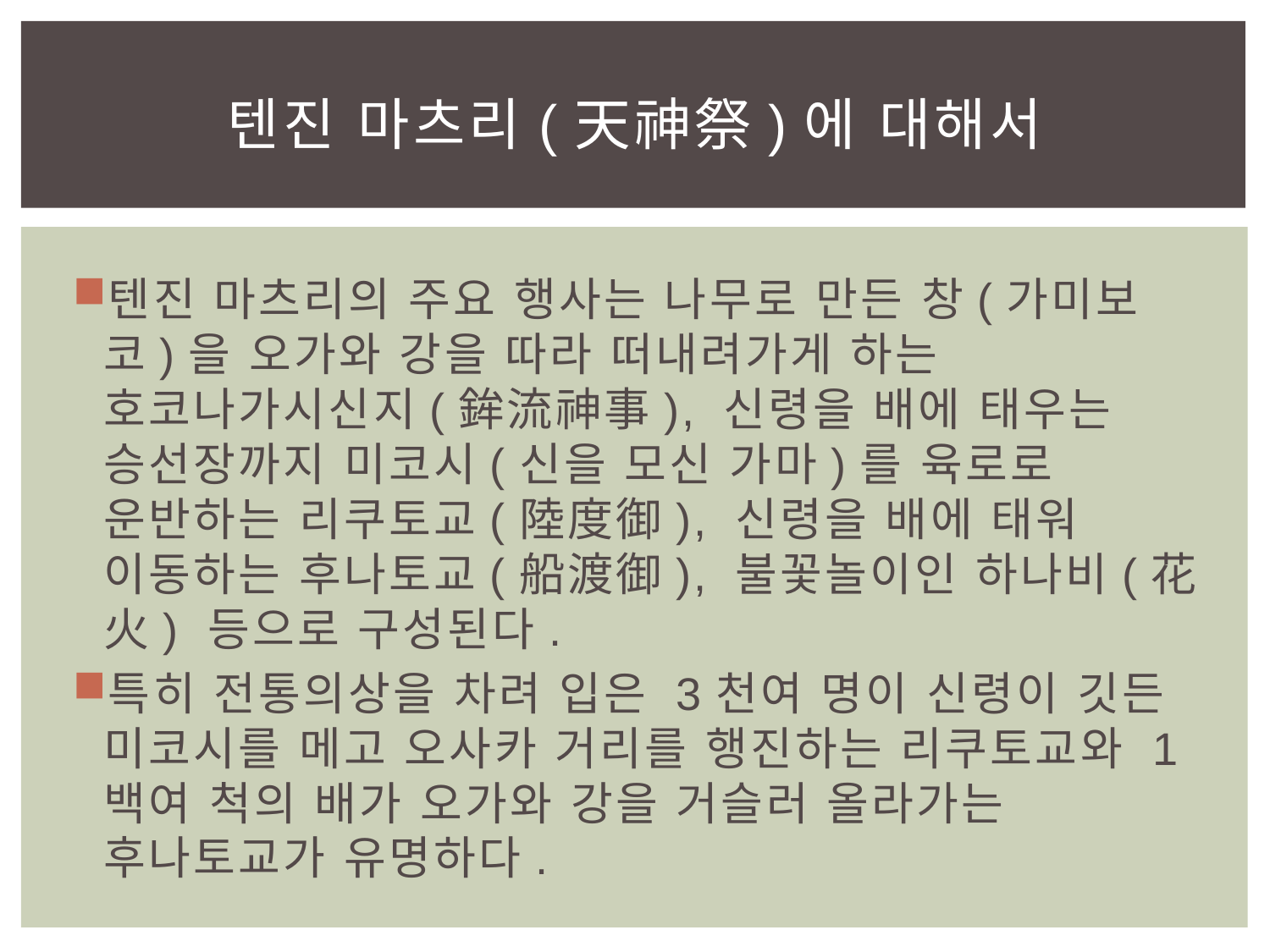

# 텐진 마츠리(天神祭)에 대해서
텐진 마츠리의 주요 행사는 나무로 만든 창(가미보코)을 오가와 강을 따라 떠내려가게 하는 호코나가시신지(鉾流神事), 신령을 배에 태우는 승선장까지 미코시(신을 모신 가마)를 육로로 운반하는 리쿠토교(陸度御), 신령을 배에 태워 이동하는 후나토교(船渡御), 불꽃놀이인 하나비(花火) 등으로 구성된다.
특히 전통의상을 차려 입은 3천여 명이 신령이 깃든 미코시를 메고 오사카 거리를 행진하는 리쿠토교와 1백여 척의 배가 오가와 강을 거슬러 올라가는 후나토교가 유명하다.